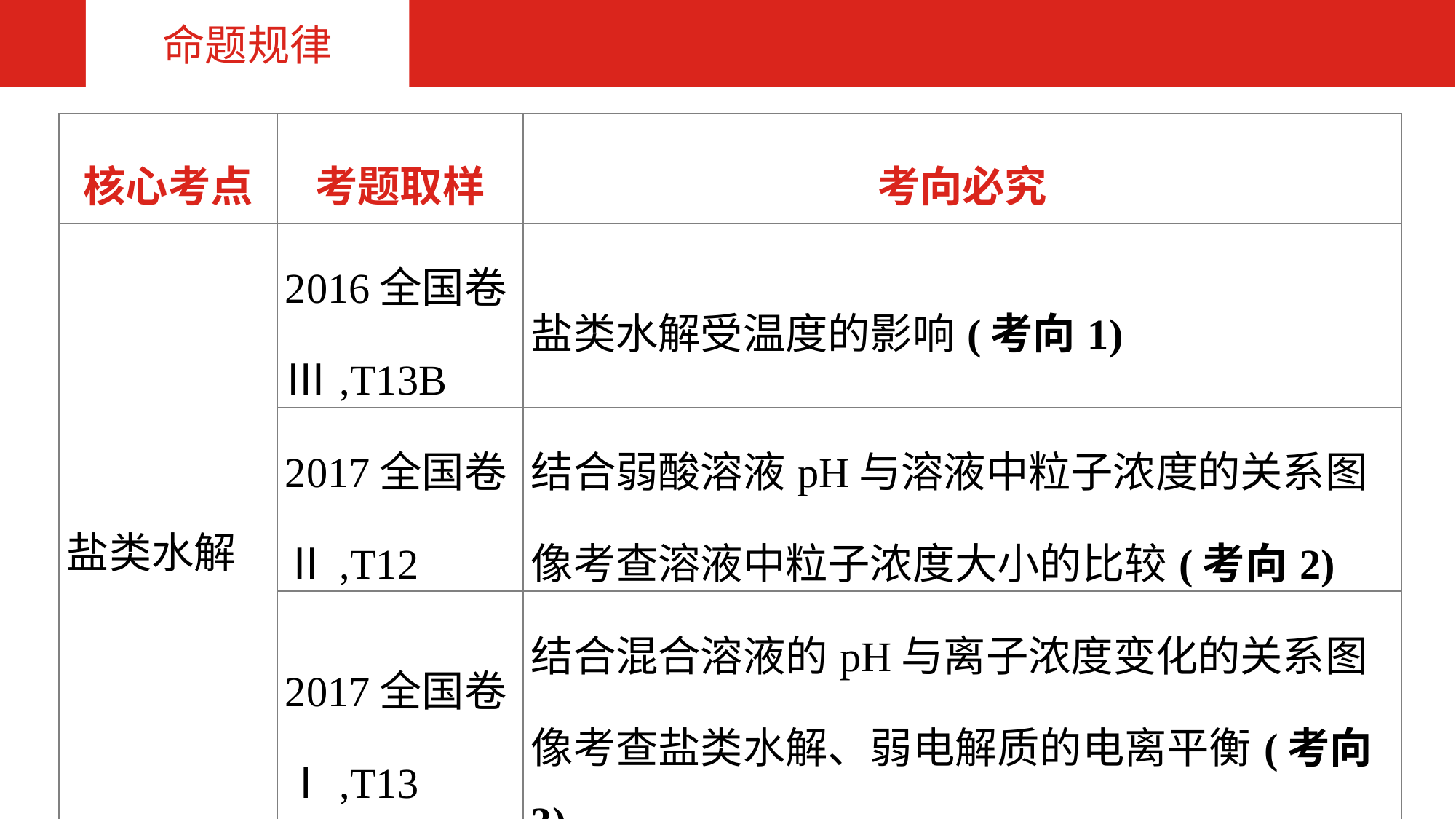

命题规律
| 核心考点 | 考题取样 | 考向必究 |
| --- | --- | --- |
| 盐类水解 | 2016全国卷Ⅲ,T13B | 盐类水解受温度的影响(考向1) |
|  | 2017全国卷Ⅱ,T12 | 结合弱酸溶液pH与溶液中粒子浓度的关系图像考查溶液中粒子浓度大小的比较(考向2) |
|  | 2017全国卷Ⅰ,T13 | 结合混合溶液的pH与离子浓度变化的关系图像考查盐类水解、弱电解质的电离平衡(考向3) |